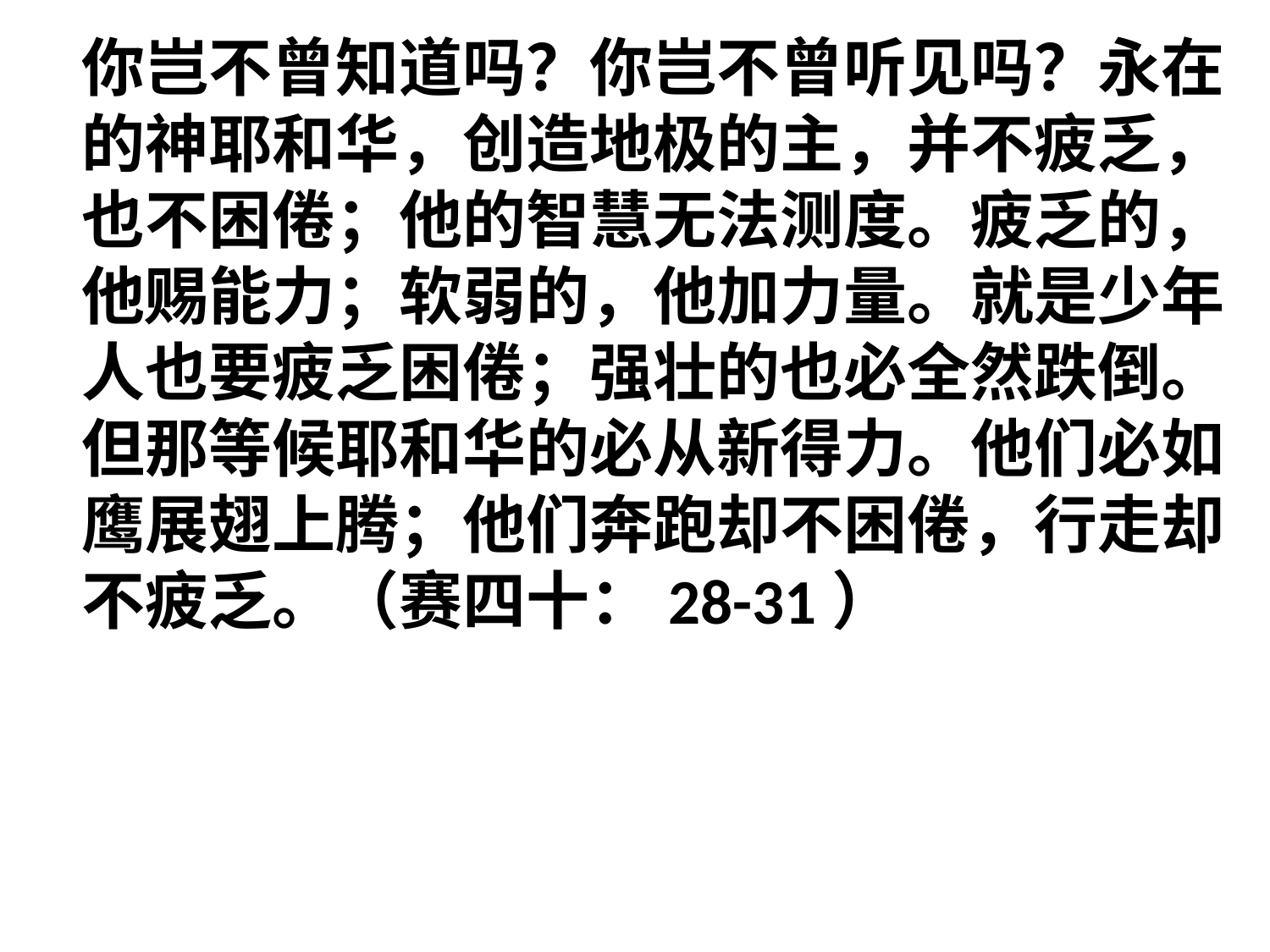

你岂不曾知道吗？你岂不曾听见吗？永在的神耶和华，创造地极的主，并不疲乏，也不困倦；他的智慧无法测度。疲乏的，他赐能力；软弱的，他加力量。就是少年人也要疲乏困倦；强壮的也必全然跌倒。但那等候耶和华的必从新得力。他们必如鹰展翅上腾；他们奔跑却不困倦，行走却不疲乏。（赛四十：28-31）